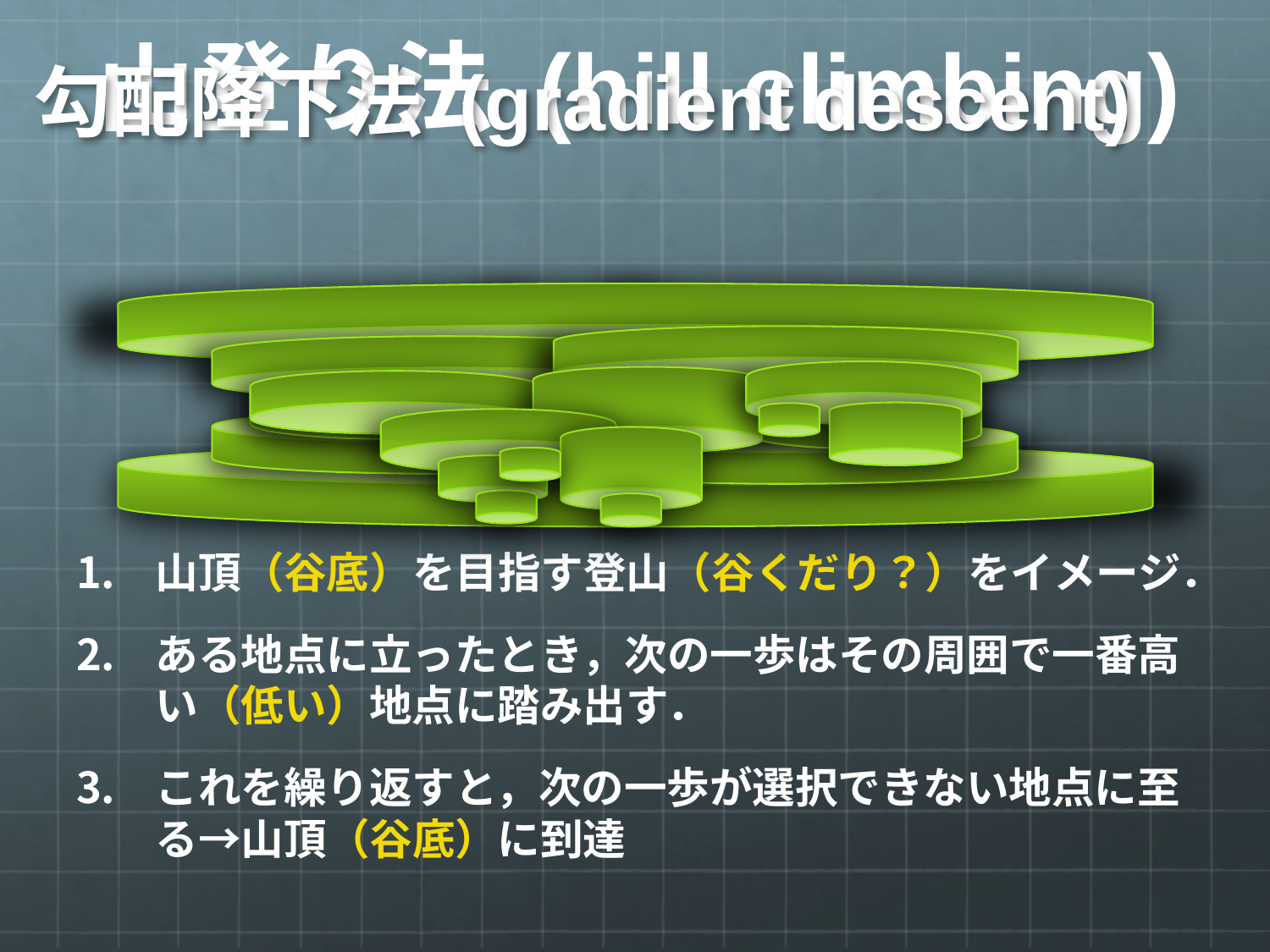

# 山登り法 (hill climbing)
勾配降下法 (gradient descent)

山頂（谷底）を目指す登山（谷くだり？）をイメージ．
ある地点に立ったとき，次の一歩はその周囲で一番高い（低い）地点に踏み出す．
これを繰り返すと，次の一歩が選択できない地点に至る→山頂（谷底）に到達